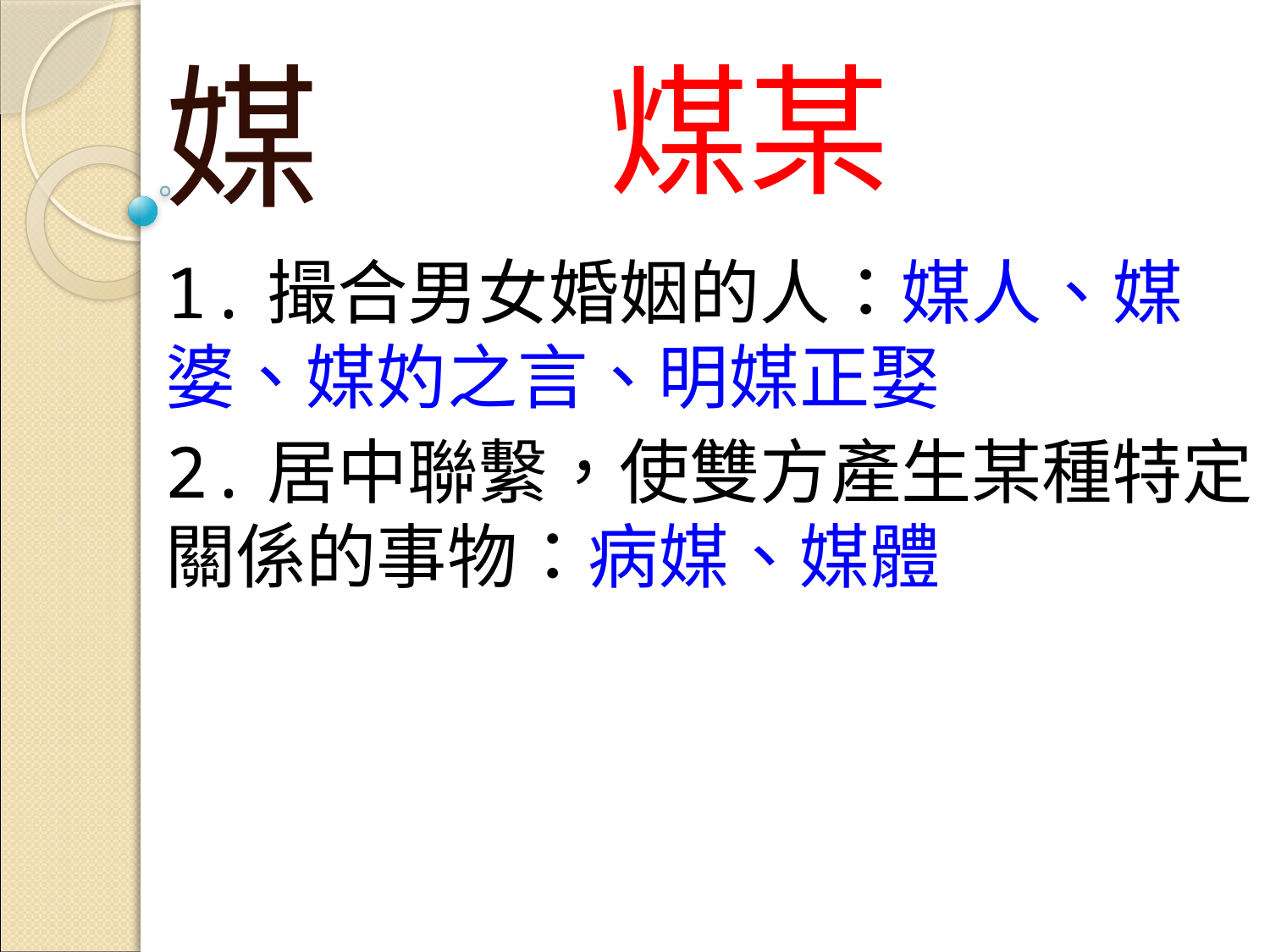

媒
# 煤某
1.撮合男女婚姻的人：媒人、媒婆、媒妁之言、明媒正娶
2.居中聯繫，使雙方產生某種特定關係的事物：病媒、媒體